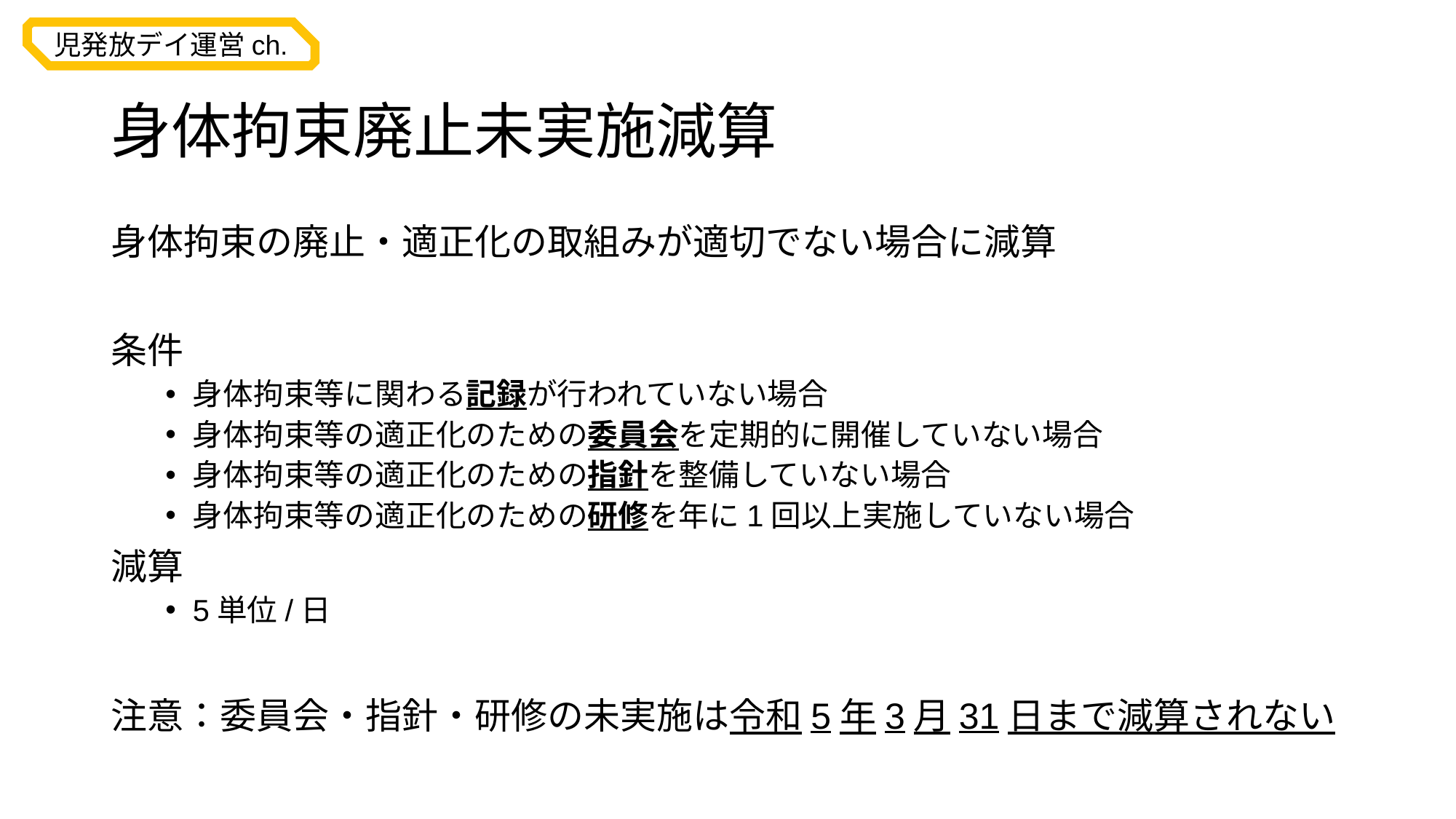

# 身体拘束廃止未実施減算
身体拘束の廃止・適正化の取組みが適切でない場合に減算

条件
身体拘束等に関わる記録が行われていない場合
身体拘束等の適正化のための委員会を定期的に開催していない場合
身体拘束等の適正化のための指針を整備していない場合
身体拘束等の適正化のための研修を年に1回以上実施していない場合
減算
5単位/日

注意：委員会・指針・研修の未実施は令和5年3月31日まで減算されない